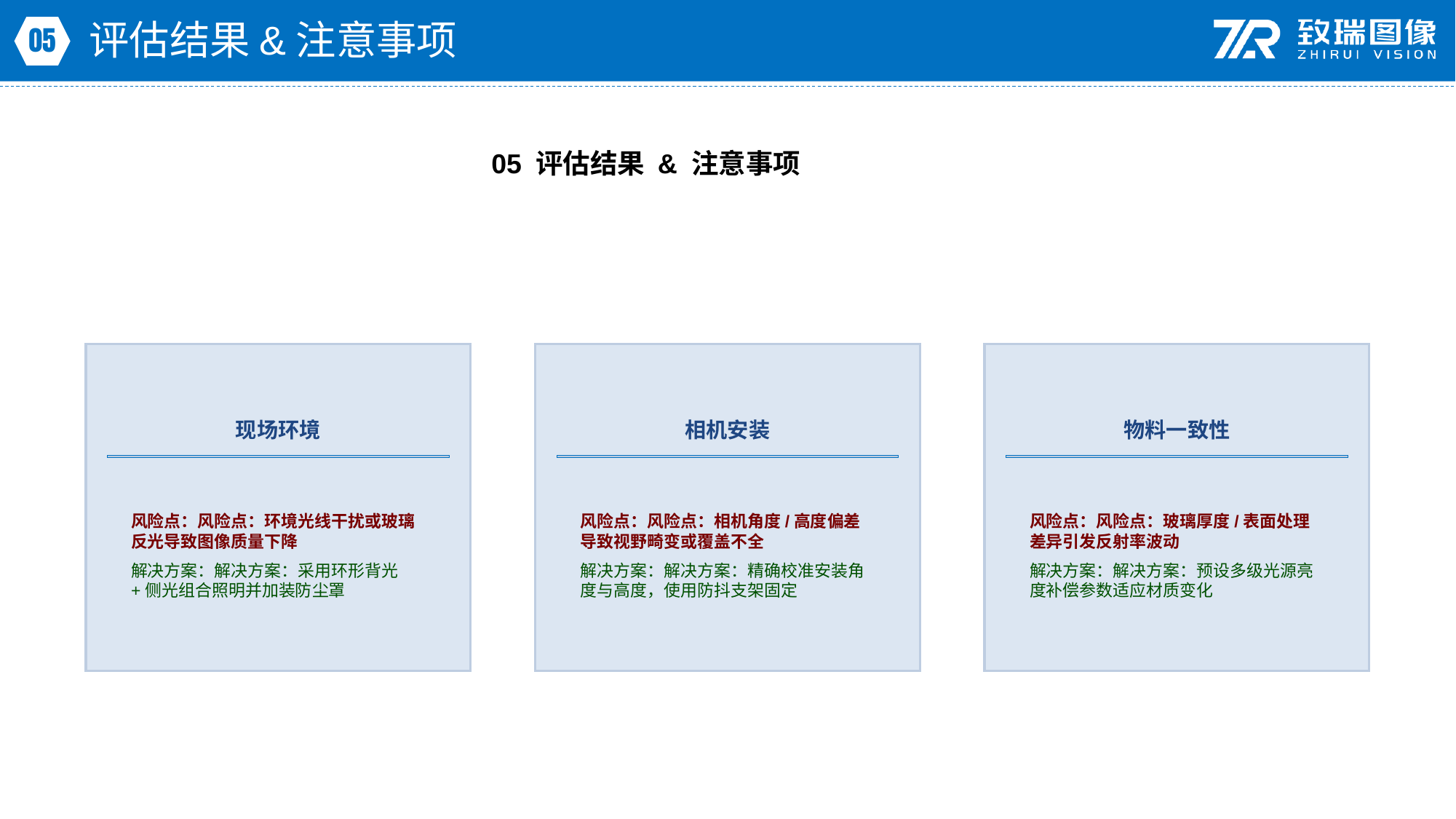

评估结果&注意事项
05

05 评估结果 & 注意事项

现场环境

相机安装

物料一致性

风险点：风险点：环境光线干扰或玻璃反光导致图像质量下降
解决方案：解决方案：采用环形背光+侧光组合照明并加装防尘罩

风险点：风险点：相机角度/高度偏差导致视野畸变或覆盖不全
解决方案：解决方案：精确校准安装角度与高度，使用防抖支架固定

风险点：风险点：玻璃厚度/表面处理差异引发反射率波动
解决方案：解决方案：预设多级光源亮度补偿参数适应材质变化